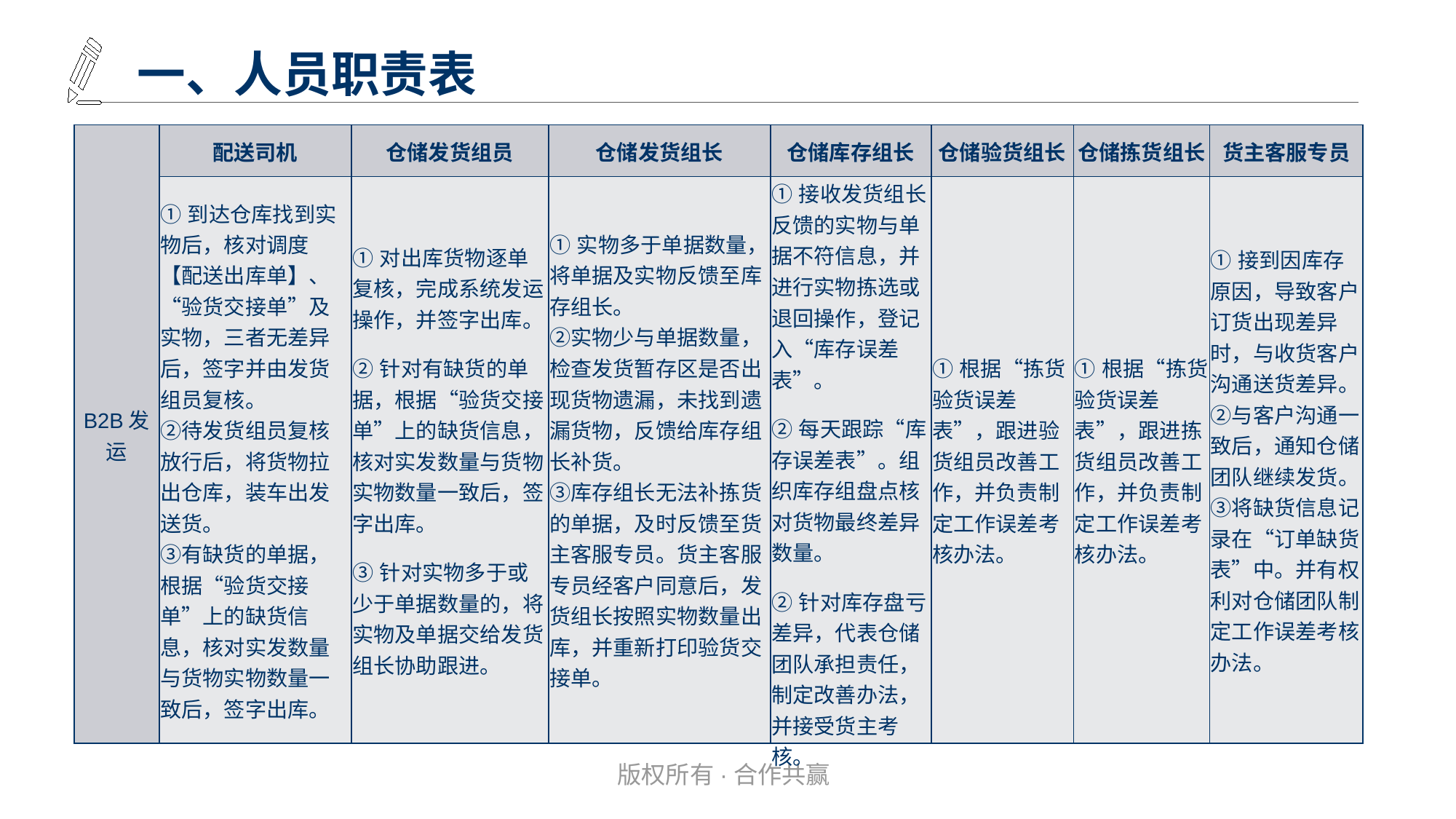

一、人员职责表
| B2B发运 | 配送司机 | 仓储发货组员 | 仓储发货组长 | 仓储库存组长 | 仓储验货组长 | 仓储拣货组长 | 货主客服专员 |
| --- | --- | --- | --- | --- | --- | --- | --- |
|  | ①到达仓库找到实物后，核对调度【配送出库单】、“验货交接单”及实物，三者无差异后，签字并由发货组员复核。 ②待发货组员复核放行后，将货物拉出仓库，装车出发送货。 ③有缺货的单据，根据“验货交接单”上的缺货信息，核对实发数量与货物实物数量一致后，签字出库。 | ①对出库货物逐单复核，完成系统发运操作，并签字出库。 ②针对有缺货的单据，根据“验货交接单”上的缺货信息，核对实发数量与货物实物数量一致后，签字出库。 ③针对实物多于或少于单据数量的，将实物及单据交给发货组长协助跟进。 | ①实物多于单据数量，将单据及实物反馈至库存组长。 ②实物少与单据数量，检查发货暂存区是否出现货物遗漏，未找到遗漏货物，反馈给库存组长补货。 ③库存组长无法补拣货的单据，及时反馈至货主客服专员。货主客服专员经客户同意后，发货组长按照实物数量出库，并重新打印验货交接单。 | ①接收发货组长反馈的实物与单据不符信息，并进行实物拣选或退回操作，登记入“库存误差表”。 ②每天跟踪“库存误差表”。组织库存组盘点核对货物最终差异数量。 ②针对库存盘亏差异，代表仓储团队承担责任，制定改善办法，并接受货主考核。 | ①根据“拣货验货误差表”，跟进验货组员改善工作，并负责制定工作误差考核办法。 | ①根据“拣货验货误差表”，跟进拣货组员改善工作，并负责制定工作误差考核办法。 | ①接到因库存原因，导致客户订货出现差异时，与收货客户沟通送货差异。 ②与客户沟通一致后，通知仓储团队继续发货。 ③将缺货信息记录在“订单缺货表”中。并有权利对仓储团队制定工作误差考核办法。 |